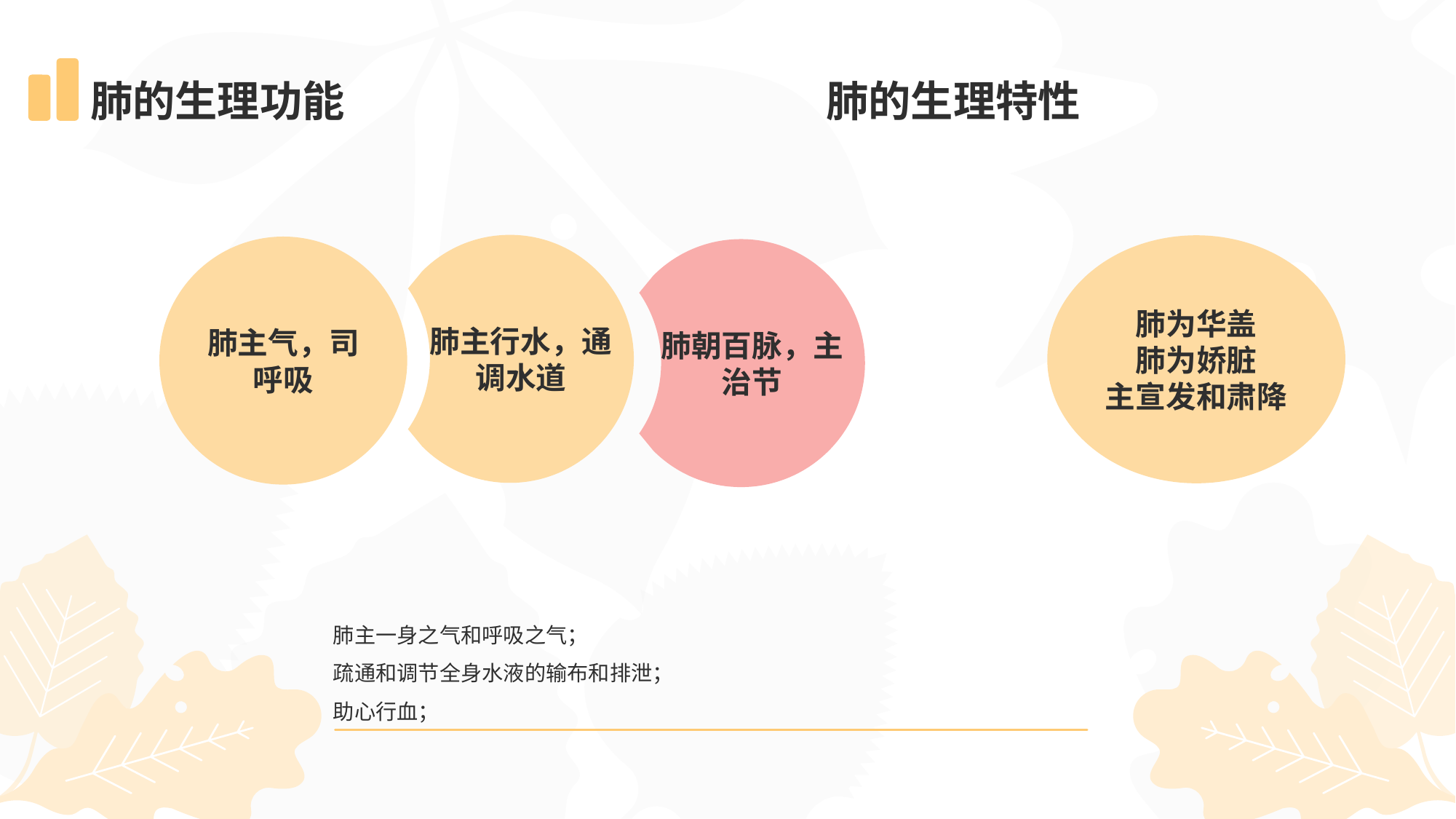

# 肺的生理功能                                                  肺的生理特性
肺主行水，通调水道
肺为华盖
肺为娇脏
主宣发和肃降
肺主气，司呼吸
肺朝百脉，主治节

肺主一身之气和呼吸之气；
疏通和调节全身水液的输布和排泄；
助心行血；